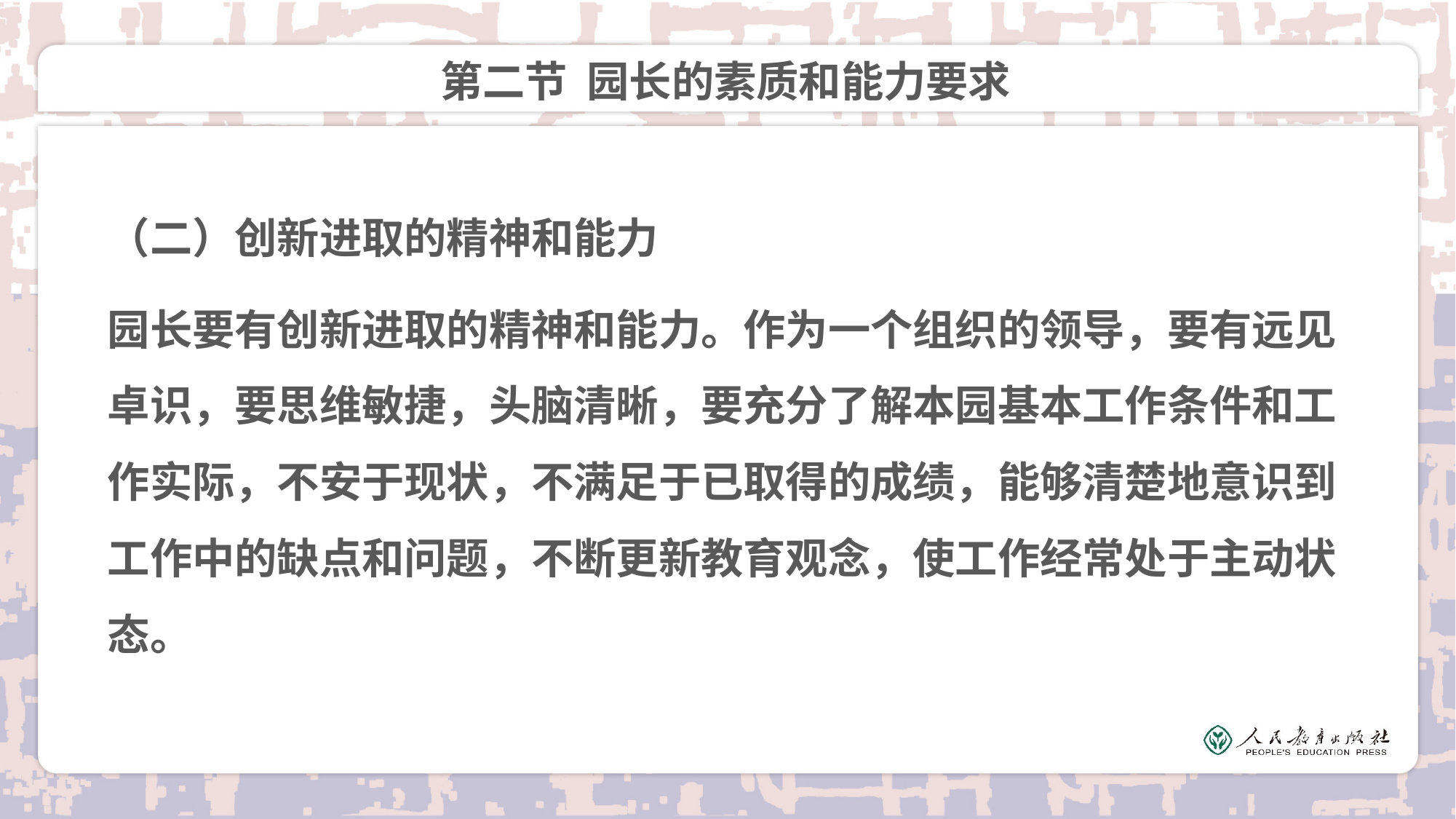

# 第二节  园长的素质和能力要求
（二）创新进取的精神和能力
园长要有创新进取的精神和能力。作为一个组织的领导，要有远见卓识，要思维敏捷，头脑清晰，要充分了解本园基本工作条件和工作实际，不安于现状，不满足于已取得的成绩，能够清楚地意识到工作中的缺点和问题，不断更新教育观念，使工作经常处于主动状态。